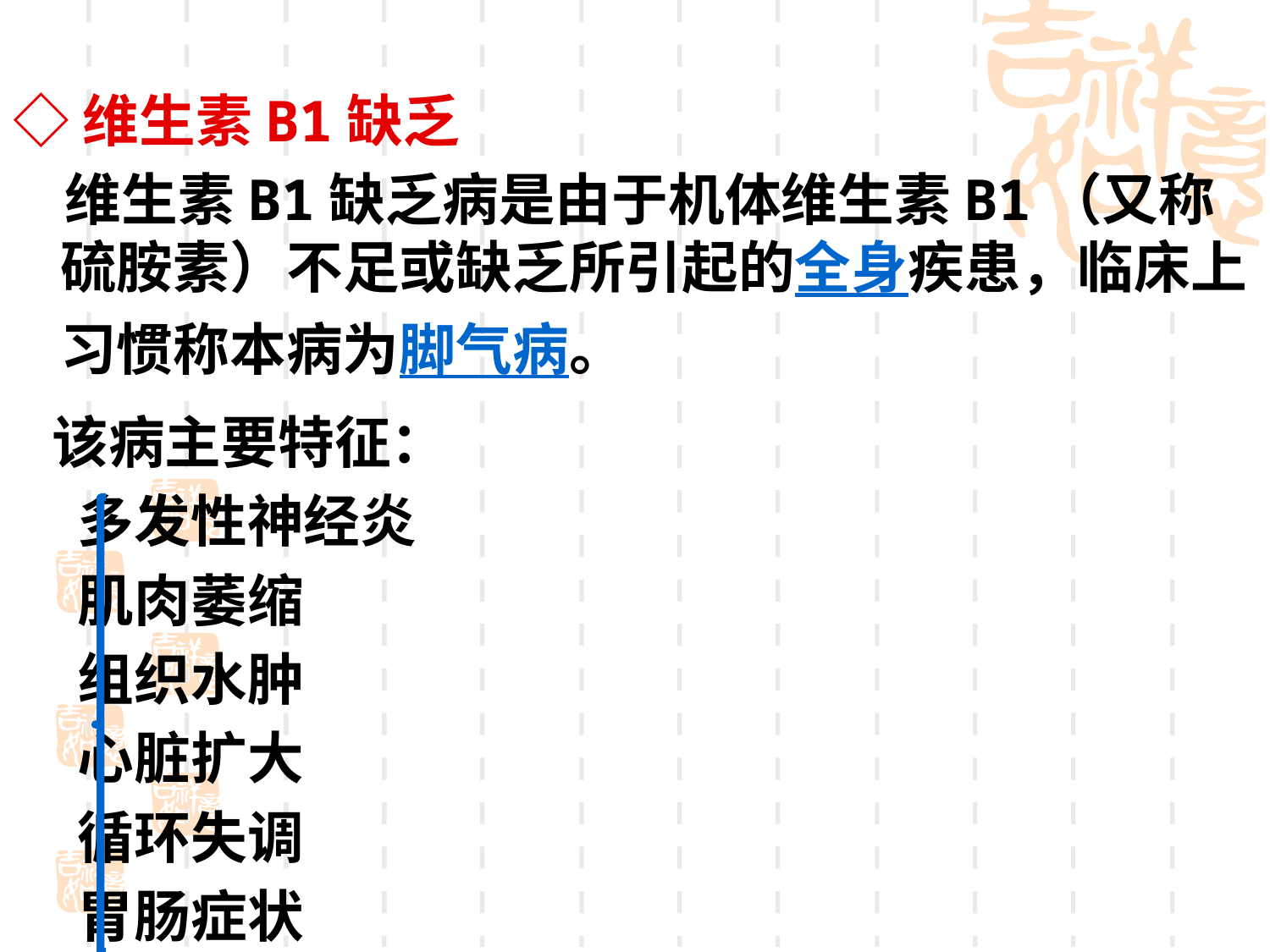

◇维生素B1缺乏
   维生素B1缺乏病是由于机体维生素B1（又称硫胺素）不足或缺乏所引起的全身疾患，临床上习惯称本病为脚气病。
  该病主要特征：
    多发性神经炎
    肌肉萎缩
    组织水肿
    心脏扩大
    循环失调
    胃肠症状

#